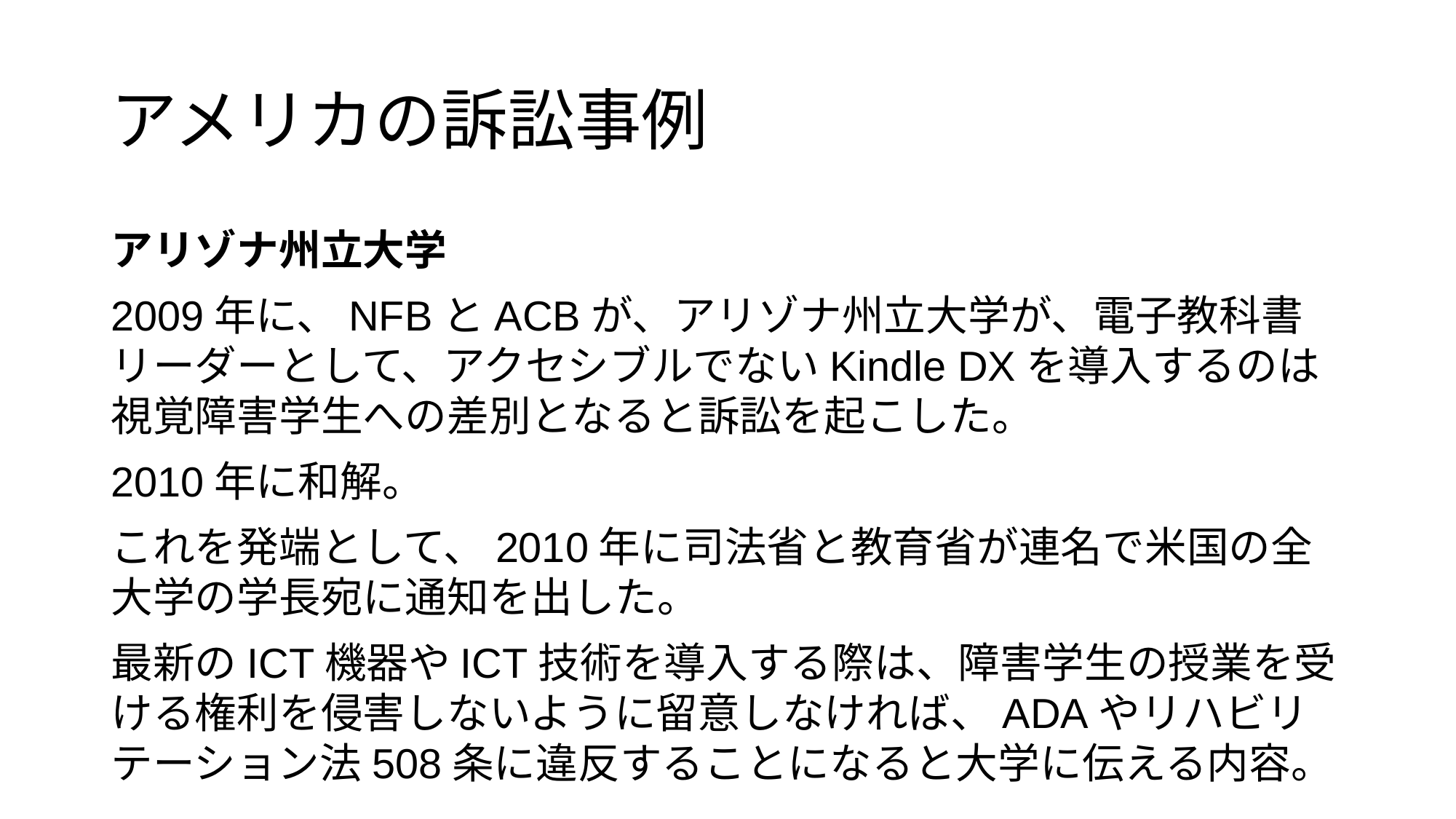

# アメリカの訴訟事例
アリゾナ州立大学
2009年に、NFBとACBが、アリゾナ州立大学が、電子教科書リーダーとして、アクセシブルでないKindle DXを導入するのは視覚障害学生への差別となると訴訟を起こした。
2010年に和解。
これを発端として、2010年に司法省と教育省が連名で米国の全大学の学長宛に通知を出した。
最新のICT機器やICT技術を導入する際は、障害学生の授業を受ける権利を侵害しないように留意しなければ、ADAやリハビリテーション法508条に違反することになると大学に伝える内容。